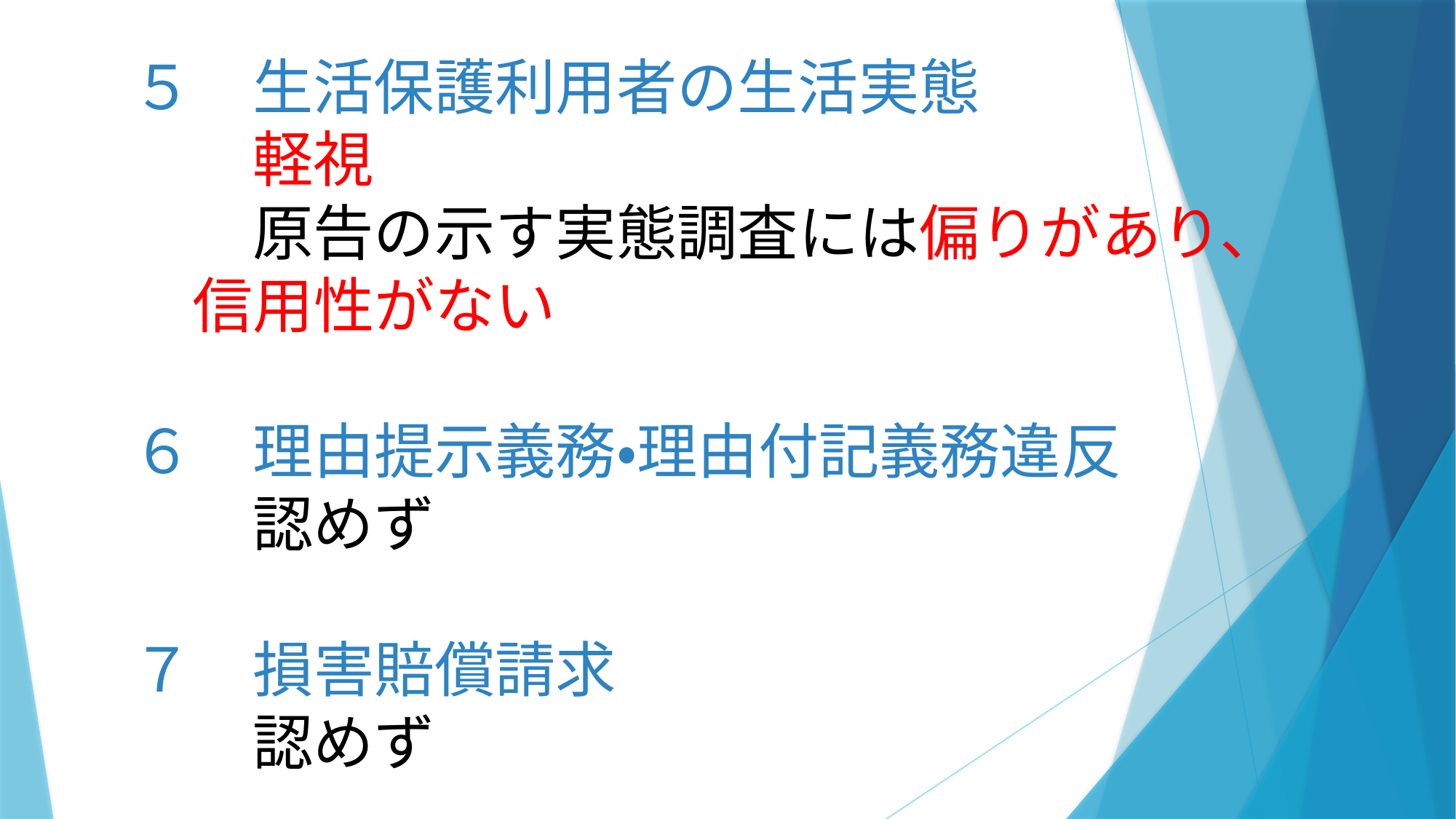

５　生活保護利用者の生活実態
　　　　軽視
　　　　原告の示す実態調査には偏りがあり、
　　　信用性がない

　　６　理由提示義務・理由付記義務違反
　　　　認めず

　　７　損害賠償請求
　　　　認めず